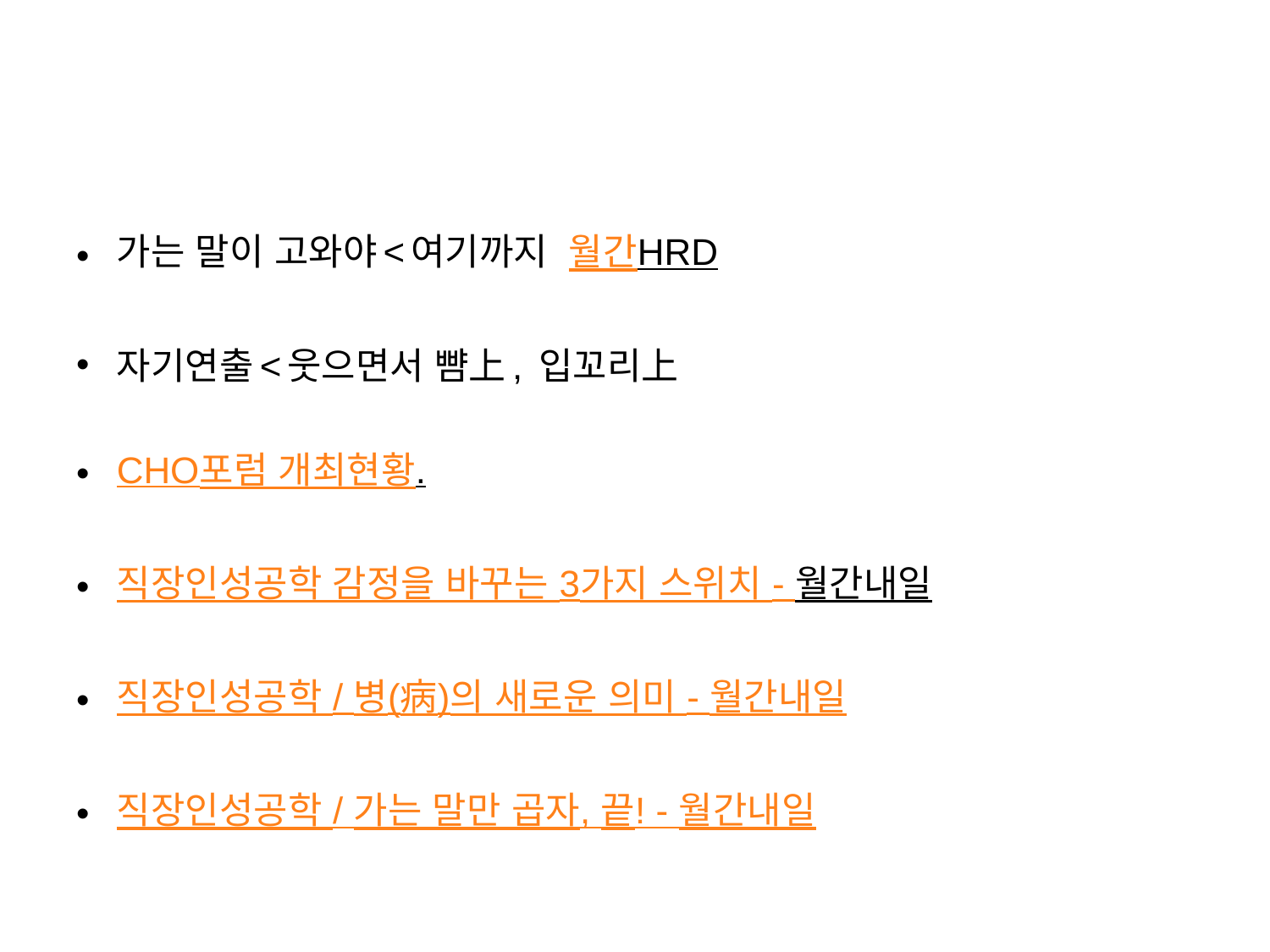

#
가는 말이 고와야<여기까지  월간HRD

자기연출<웃으면서 뺨上, 입꼬리上

CHO포럼 개최현황.

직장인성공학 감정을 바꾸는 3가지 스위치 - 월간내일

직장인성공학 / 병(病)의 새로운 의미 - 월간내일

직장인성공학 / 가는 말만 곱자, 끝! - 월간내일